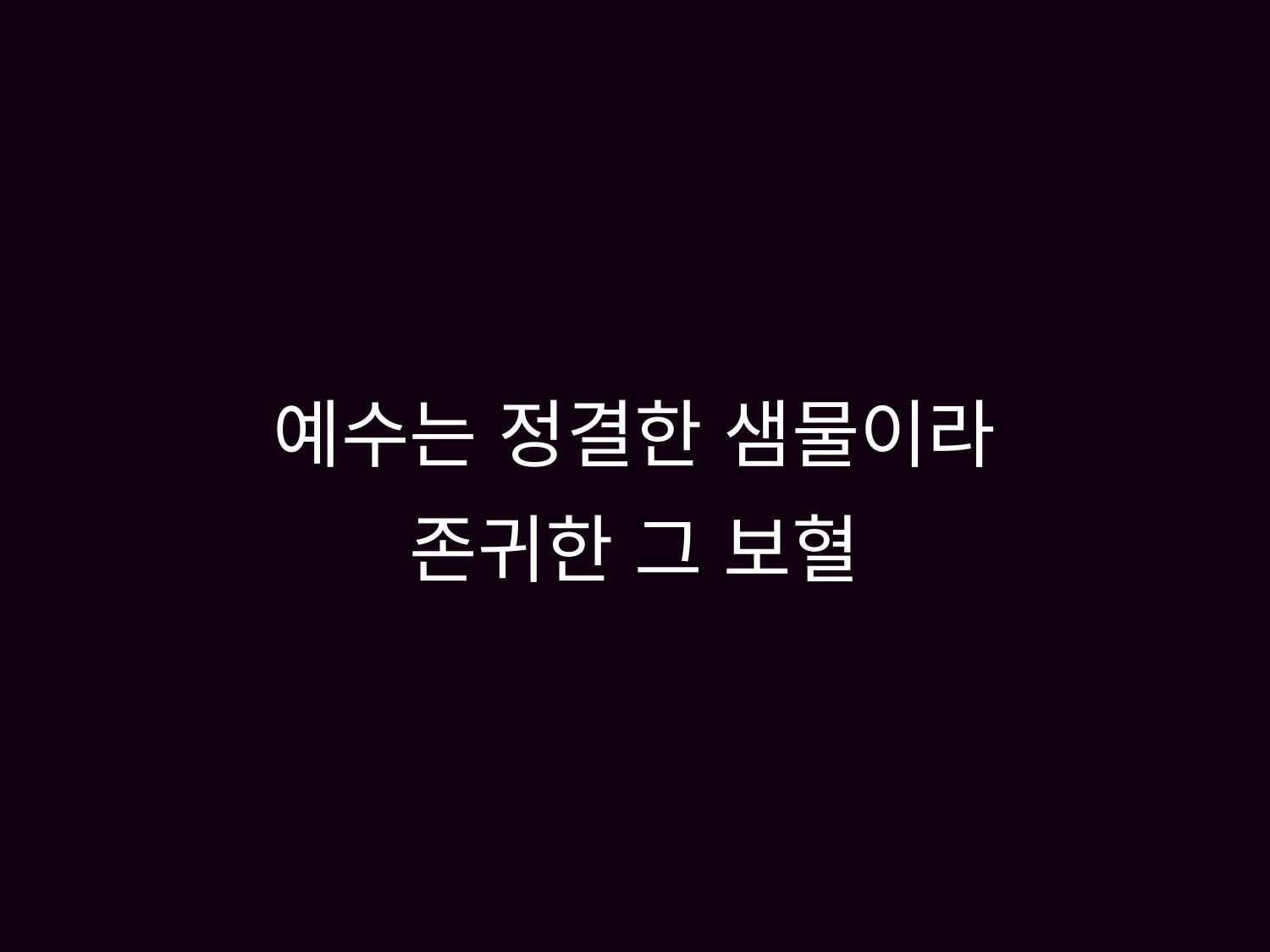

# 예수는 정결한 샘물이라 존귀한 그 보혈